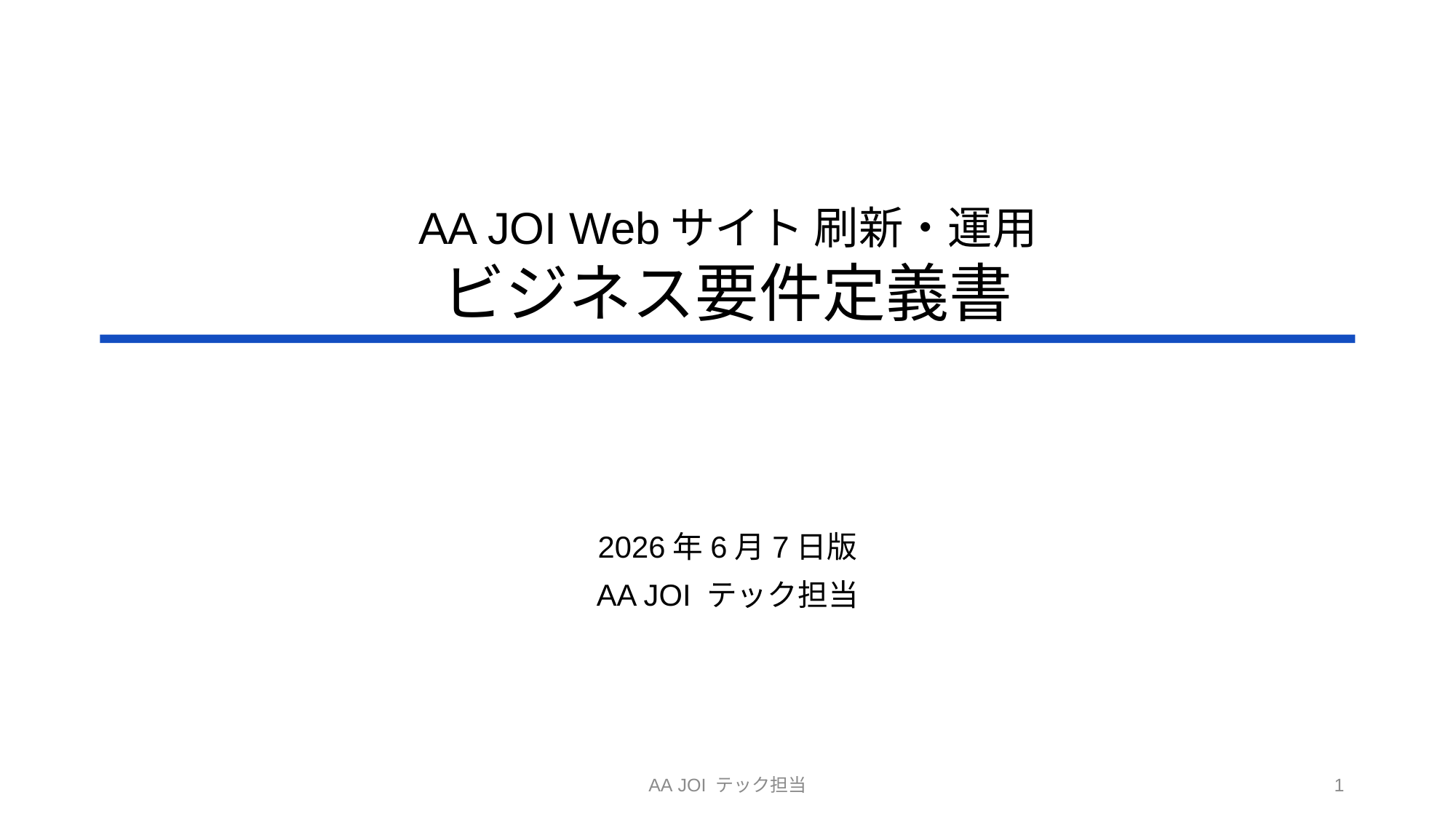

# AA JOI Webサイト 刷新・運用 ビジネス要件定義書
2026年6月7日版
AA JOI テック担当
AA JOI テック担当
1